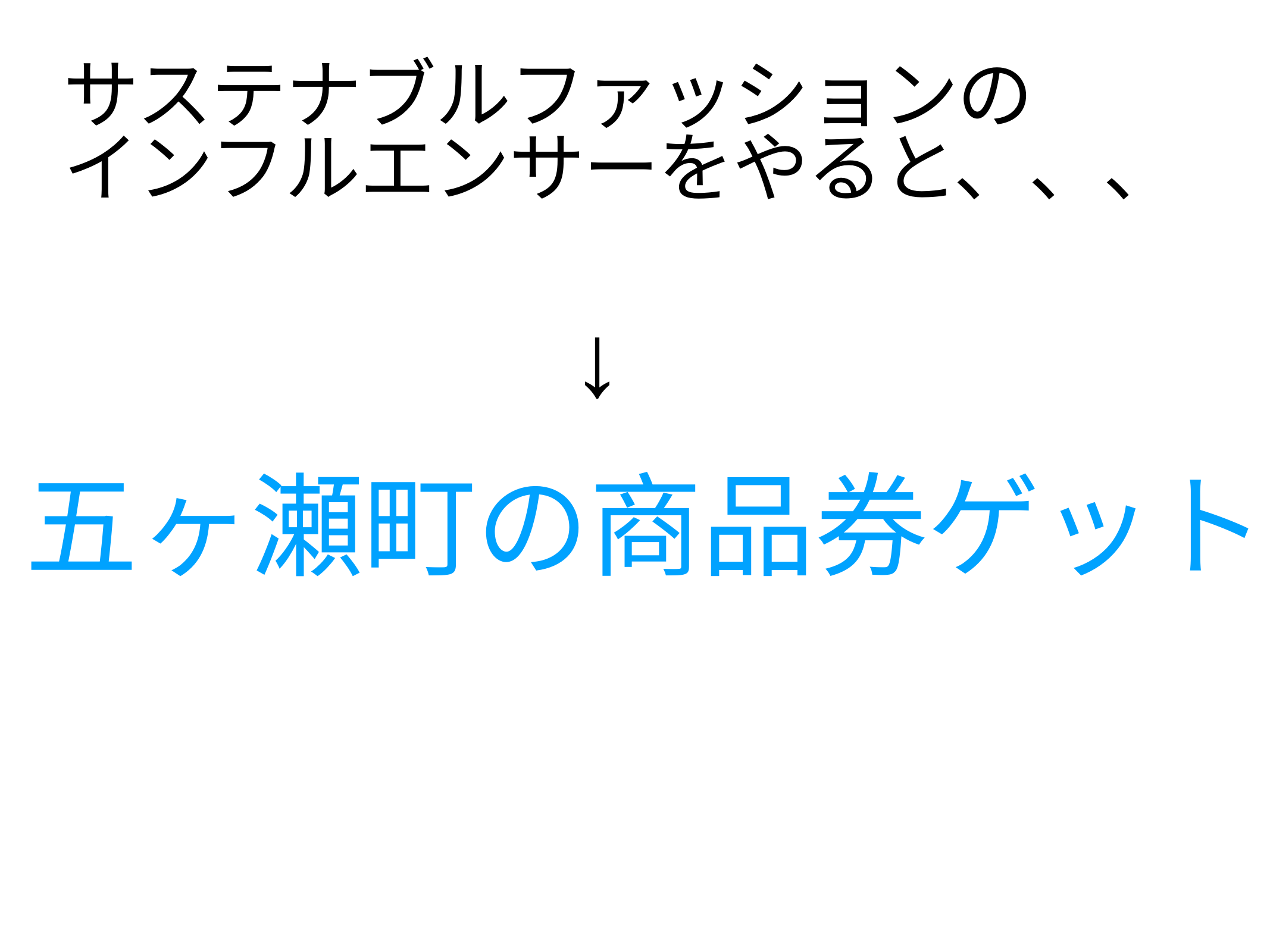

# サステナブルファッションの
インフルエンサーをやると、、、
↓
五ヶ瀬町の商品券ゲット